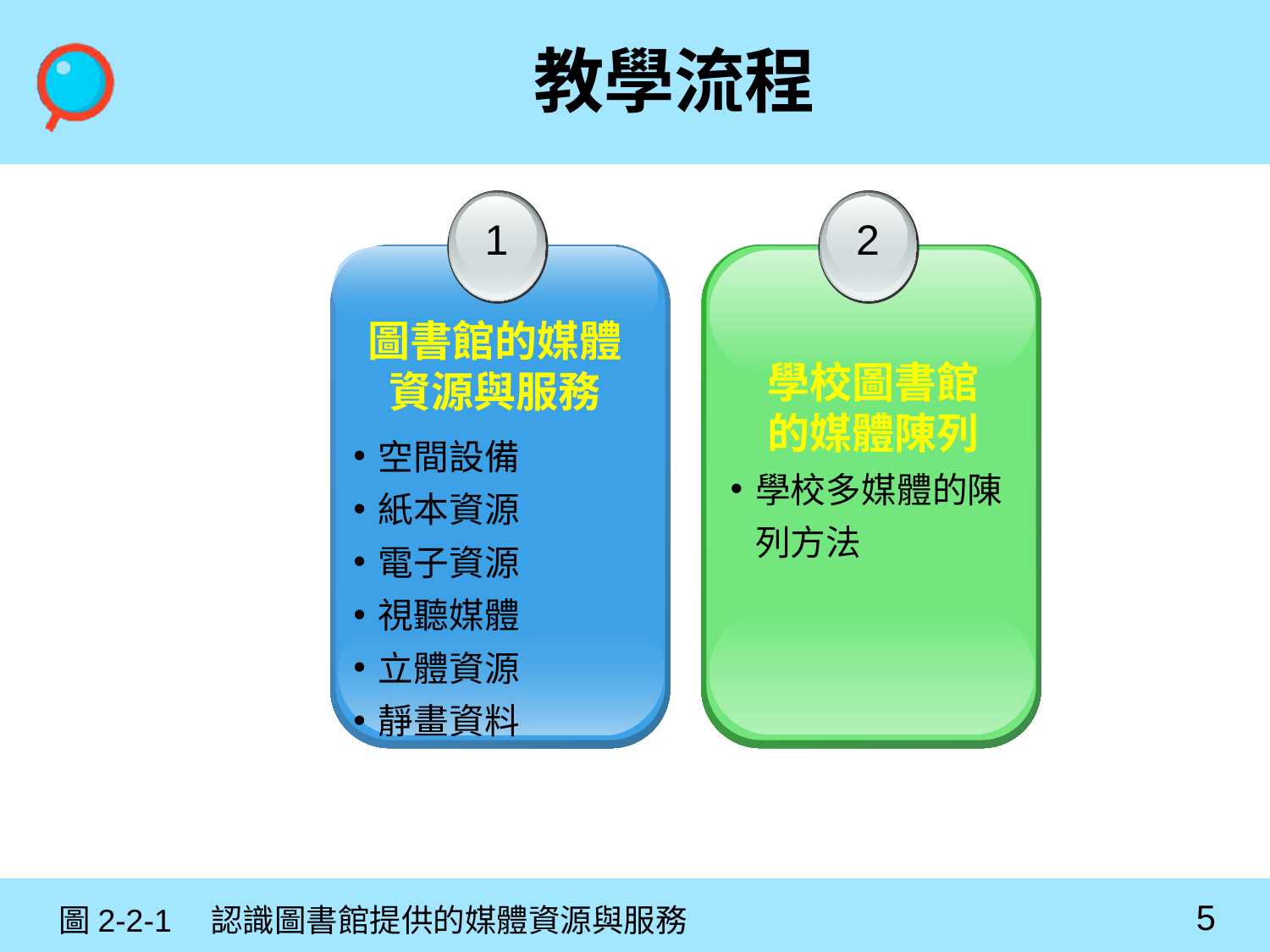

教學流程

1

圖書館的媒體
資源與服務
空間設備
紙本資源
電子資源
視聽媒體
立體資源
靜畫資料

2

學校多媒體的陳列方法

學校圖書館的媒體陳列
5